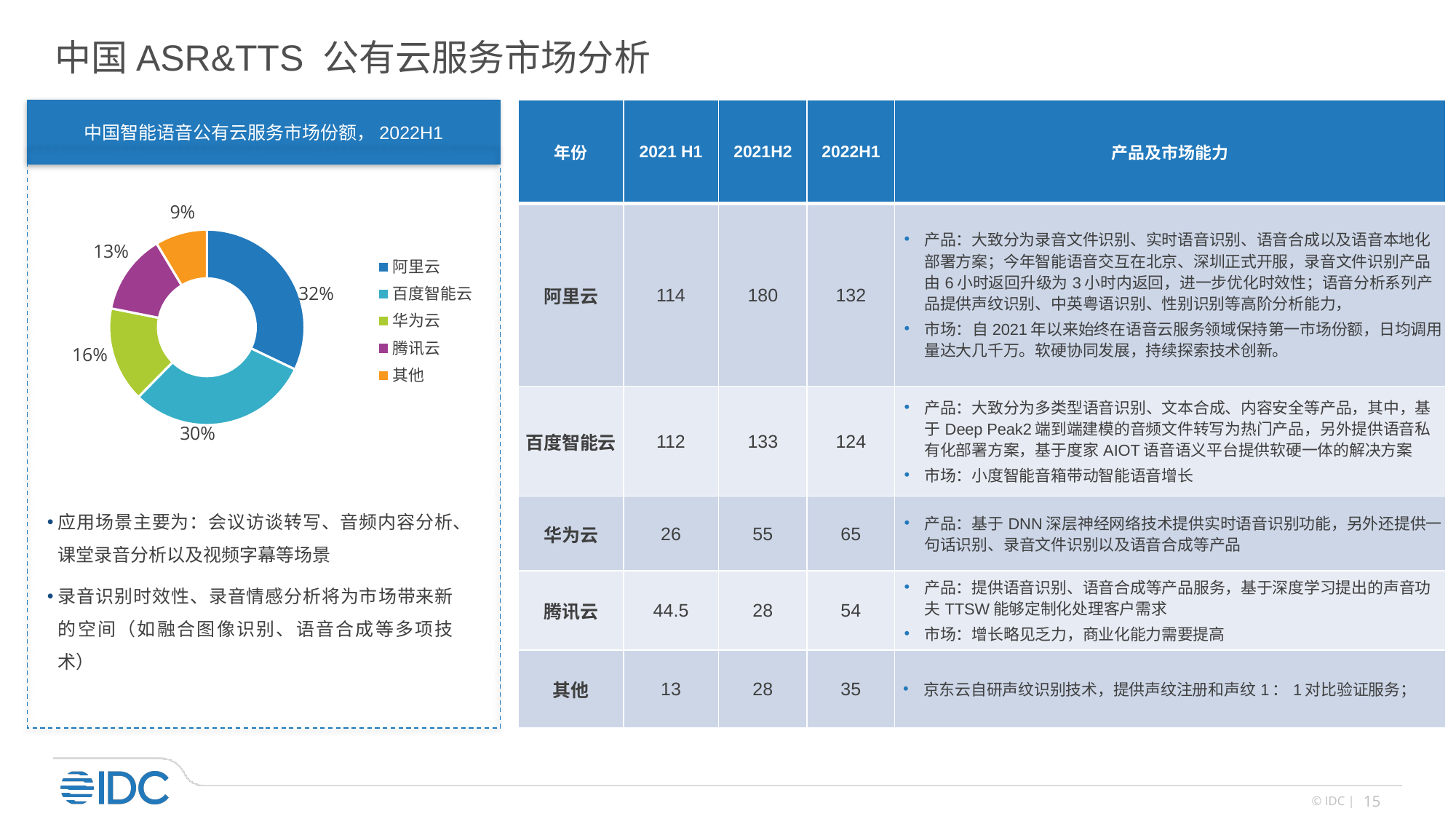

中国ASR&TTS 公有云服务市场分析
中国智能语音公有云服务市场份额，2022H1
| 年份 | 2021 H1 | 2021H2 | 2022H1 | 产品及市场能力 |
| --- | --- | --- | --- | --- |
| 阿里云 | 114 | 180 | 132 | 产品：大致分为录音文件识别、实时语音识别、语音合成以及语音本地化部署方案；今年智能语音交互在北京、深圳正式开服，录音文件识别产品由6小时返回升级为3小时内返回，进一步优化时效性；语音分析系列产品提供声纹识别、中英粤语识别、性别识别等高阶分析能力， 市场：自2021年以来始终在语音云服务领域保持第一市场份额，日均调用量达大几千万。软硬协同发展，持续探索技术创新。 |
| 百度智能云 | 112 | 133 | 124 | 产品：大致分为多类型语音识别、文本合成、内容安全等产品，其中，基于Deep Peak2端到端建模的音频文件转写为热门产品，另外提供语音私有化部署方案，基于度家AIOT语音语义平台提供软硬一体的解决方案 市场：小度智能音箱带动智能语音增长 |
| 华为云 | 26 | 55 | 65 | 产品：基于DNN深层神经网络技术提供实时语音识别功能，另外还提供一句话识别、录音文件识别以及语音合成等产品 |
| 腾讯云 | 44.5 | 28 | 54 | 产品：提供语音识别、语音合成等产品服务，基于深度学习提出的声音功夫TTSW能够定制化处理客户需求 市场：增长略见乏力，商业化能力需要提高 |
| 其他 | 13 | 28 | 35 | 京东云自研声纹识别技术，提供声纹注册和声纹1：1对比验证服务； |

### Chart

| Category | 2021H1 |
|---|---|
| 阿里云 | 0.32083145272454466 |
| 百度智能云 | 0.3027190553447918 |
| 华为云 | 0.15755638776730058 |
| 腾讯云 | 0.13287873427912708 |
| 其他 | 0.0860143698842358 |
应用场景主要为：会议访谈转写、音频内容分析、课堂录音分析以及视频字幕等场景
录音识别时效性、录音情感分析将为市场带来新的空间（如融合图像识别、语音合成等多项技术）